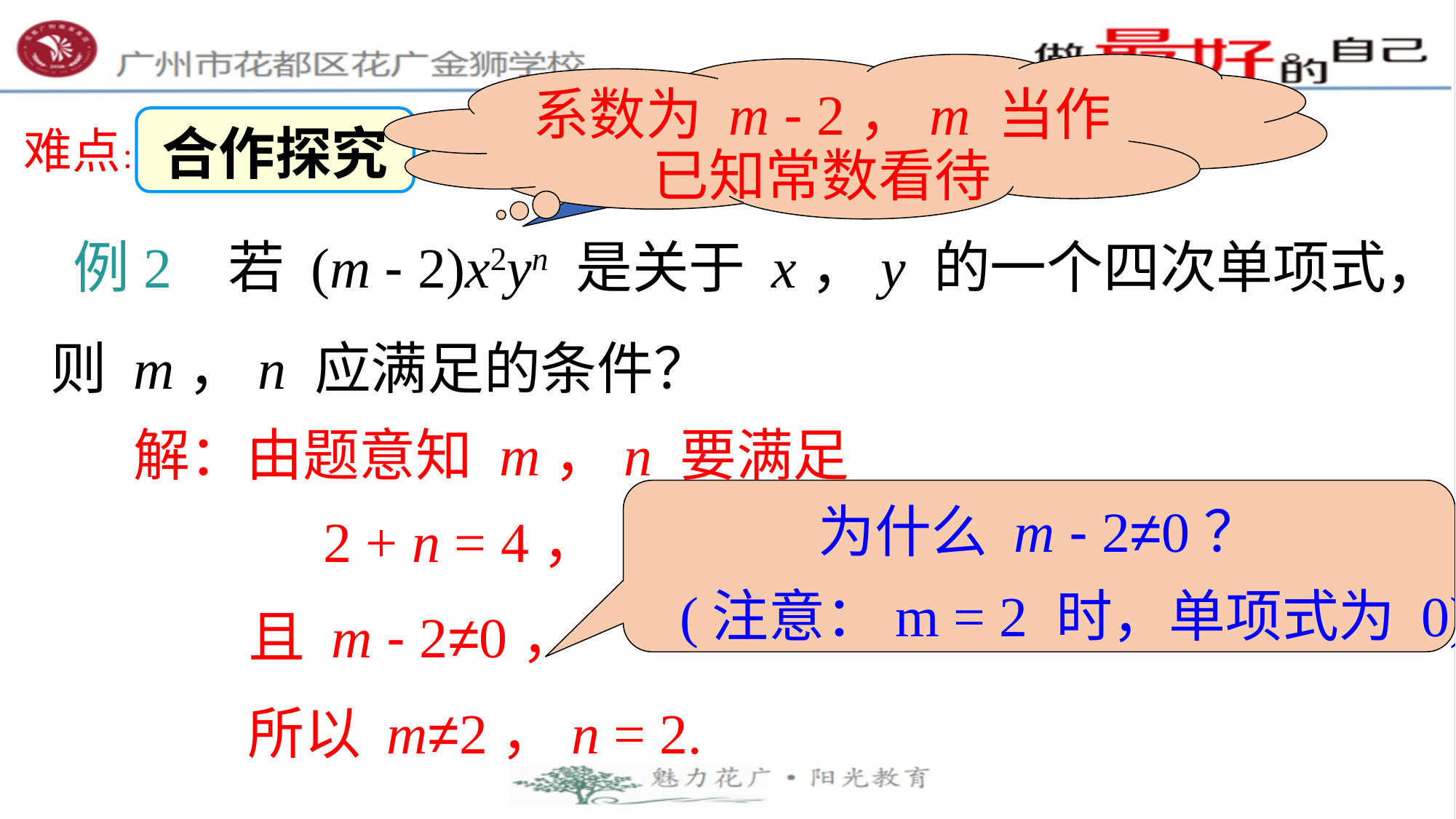

系数为 m - 2，m 当作已知常数看待
该单项式的次数是 2 + n
合作探究
难点：
 例2   若 (m - 2)x2yn 是关于 x，y 的一个四次单项式，则 m，n 应满足的条件？
解：由题意知 m，n 要满足
为什么 m - 2≠0？
2 + n = 4，
(注意：m = 2 时，单项式为 0)
且 m - 2≠0，
所以 m≠2，n = 2.